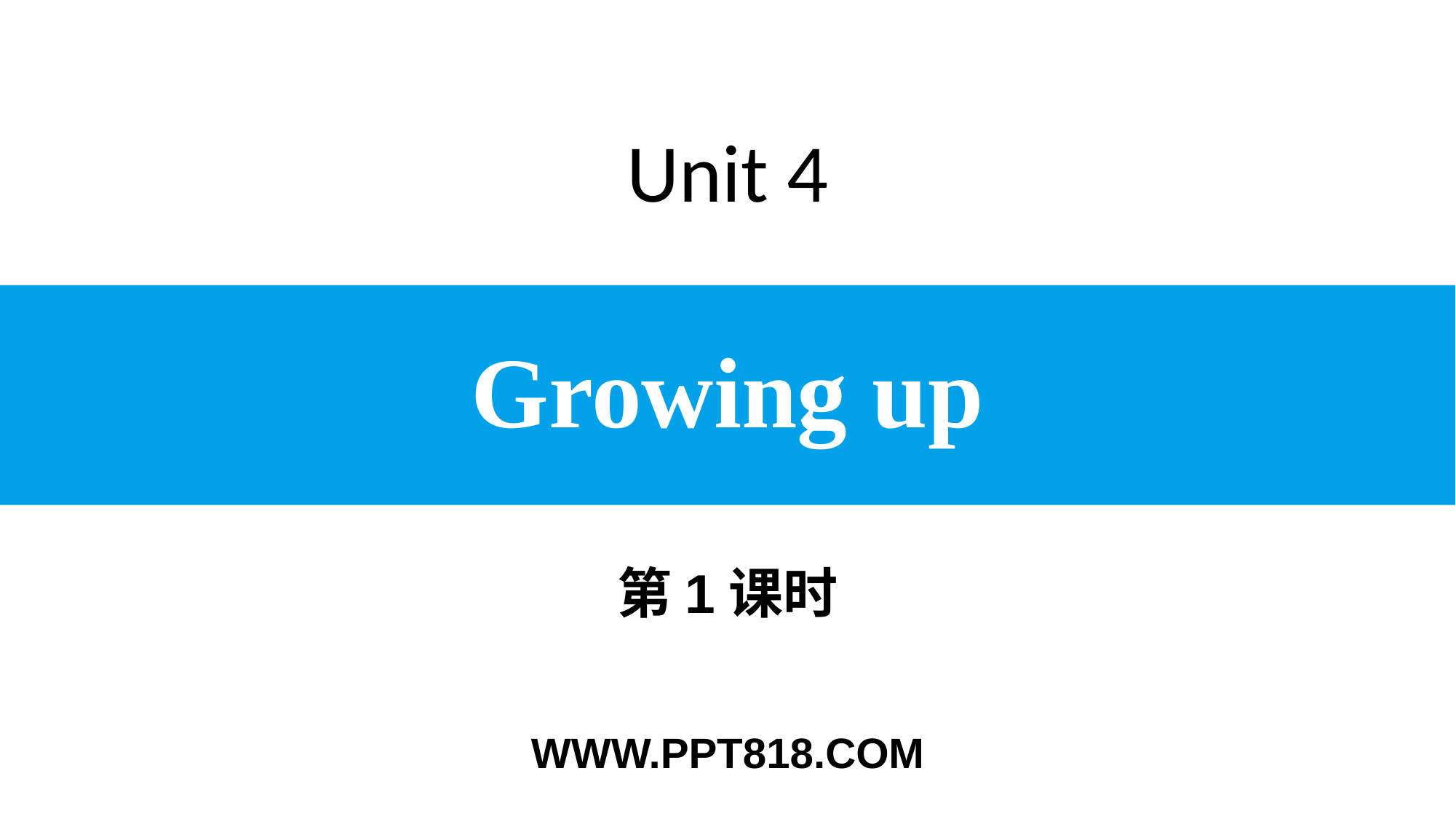

Unit 4
# Growing up
第1课时
WWW.PPT818.COM